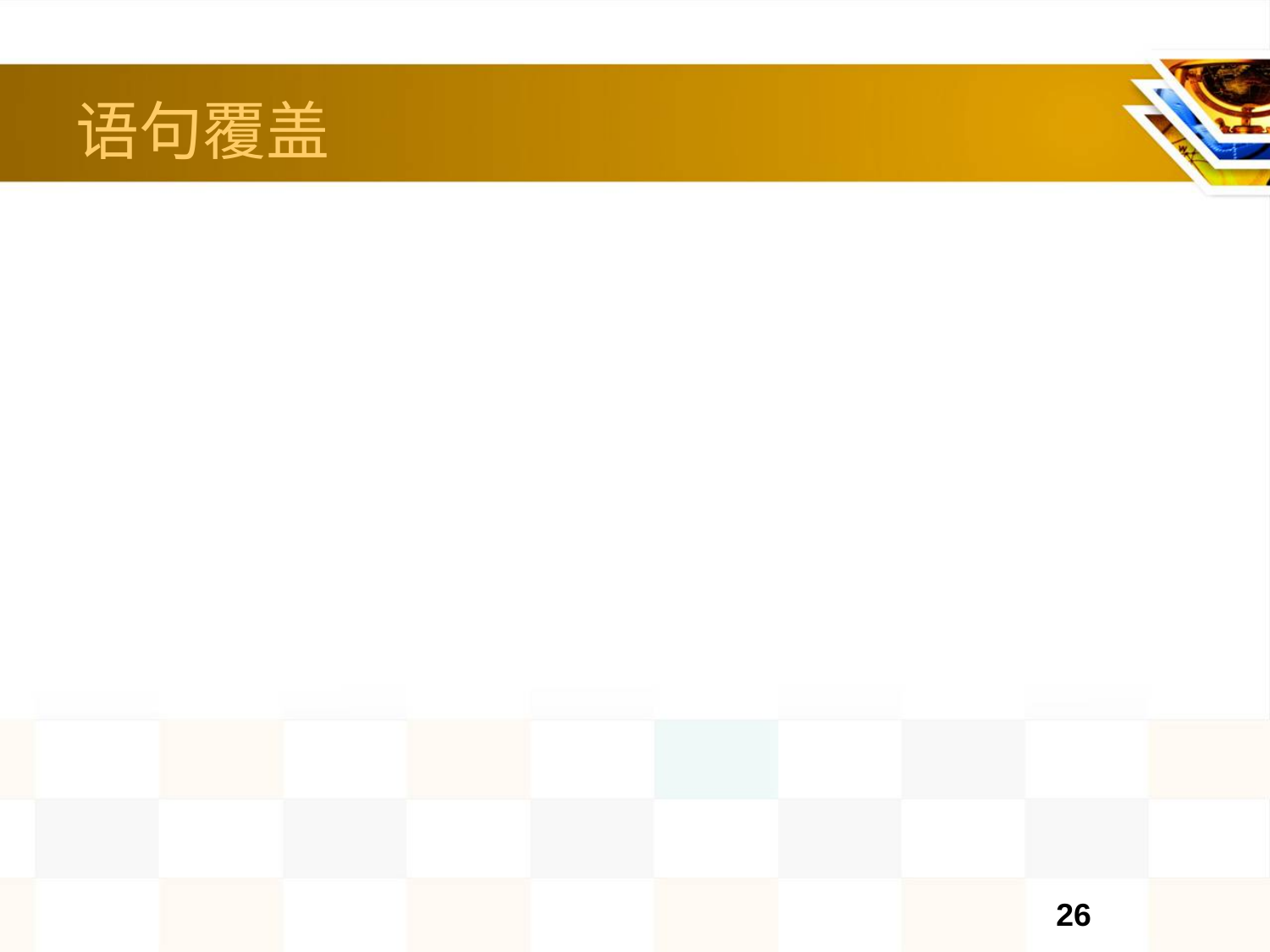

# 语句覆盖
语句覆盖是一个比较弱的逻辑覆盖标准。
它的涵义是指通过选择足够的测试用例，使得运行这些测试用例时，被测程序的每个语句至少被执行一次。